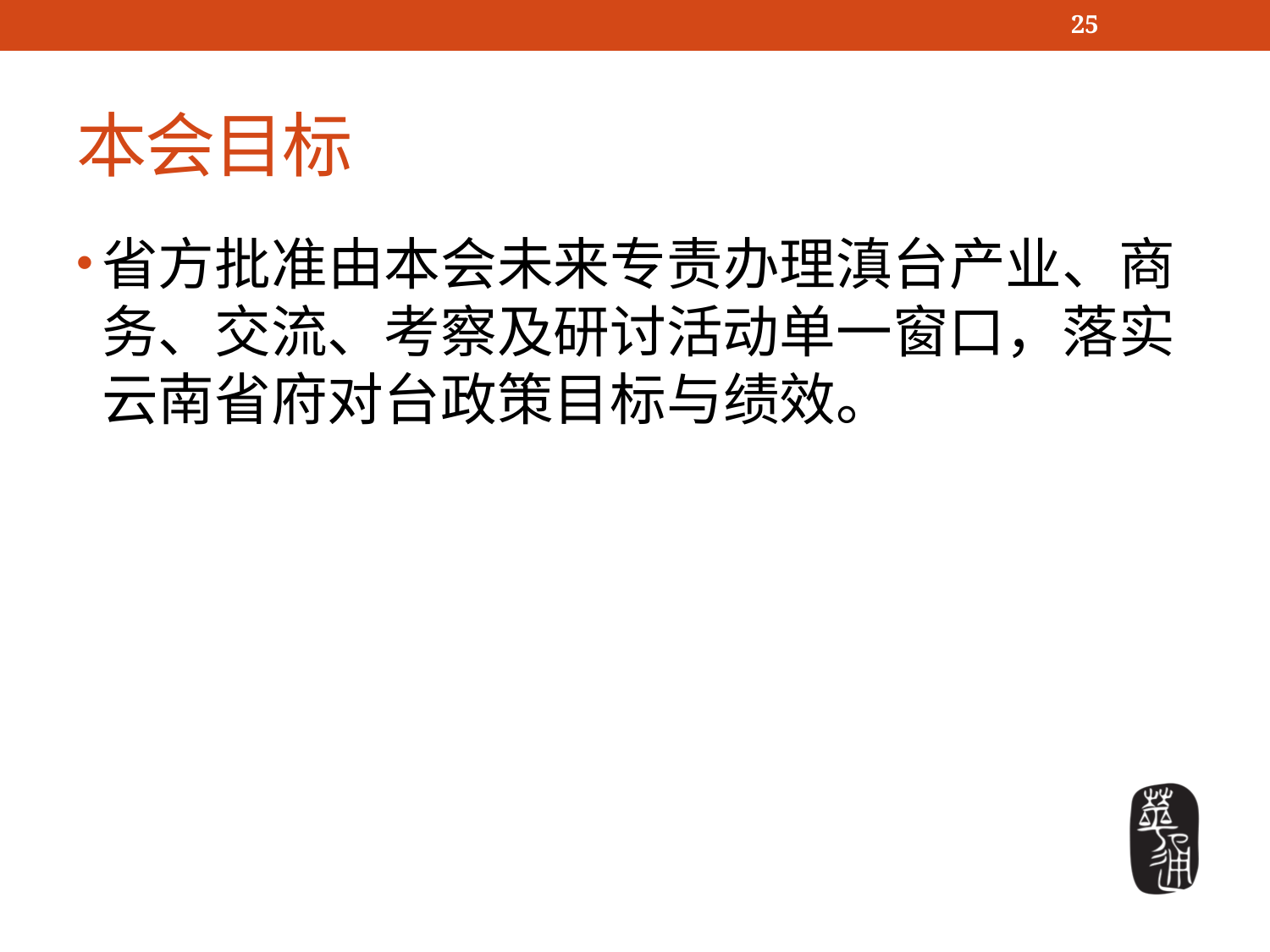

25
# 本会目标
省方批准由本会未来专责办理滇台产业、商务、交流、考察及研讨活动单一窗口，落实云南省府对台政策目标与绩效。